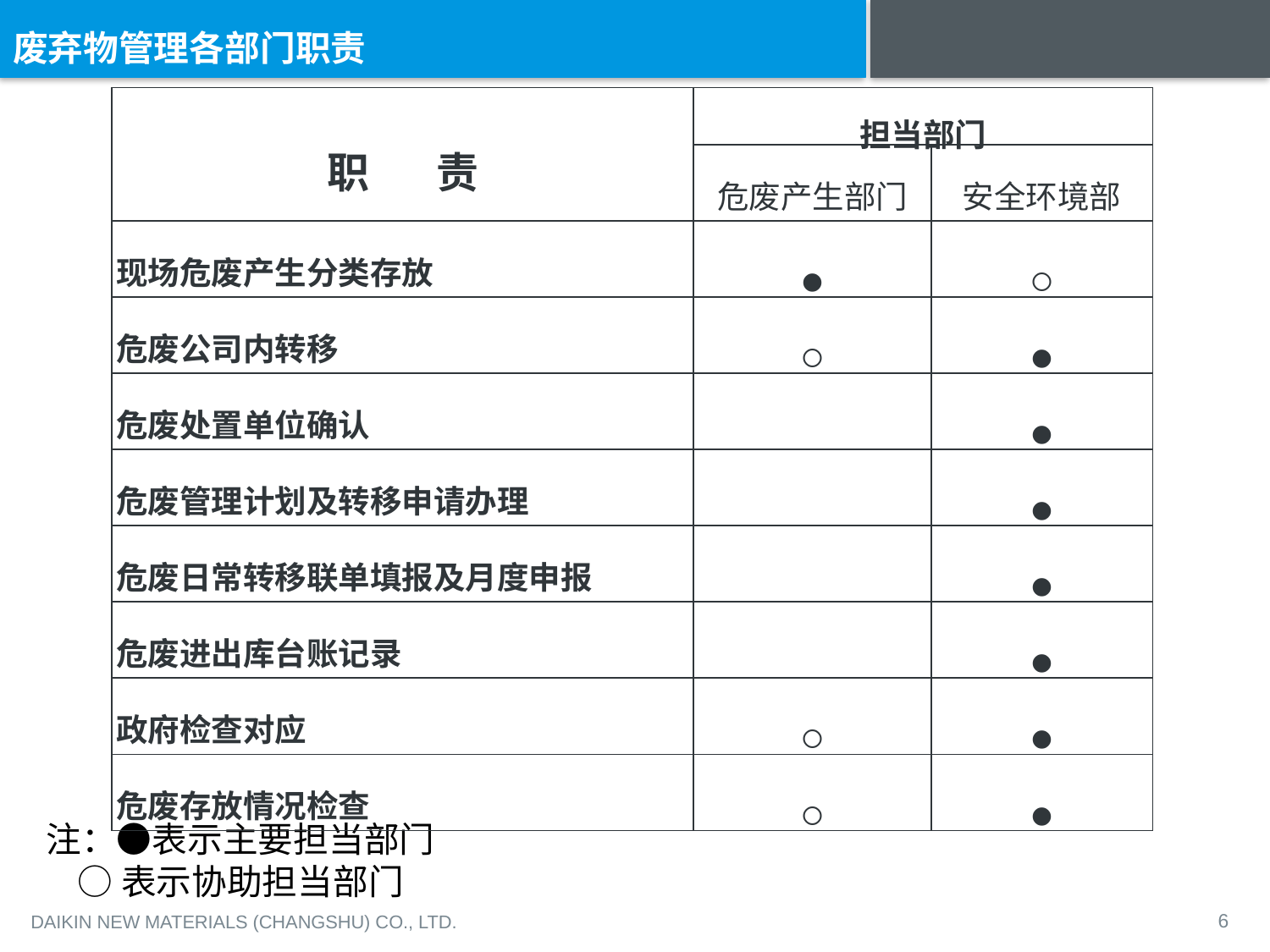

废弃物管理各部门职责
| 职 责 | 担当部门 |  |
| --- | --- | --- |
|  | 危废产生部门 | 安全环境部 |
| 现场危废产生分类存放 | ● | ○ |
| 危废公司内转移 | ○ | ● |
| 危废处置单位确认 |  | ● |
| 危废管理计划及转移申请办理 |  | ● |
| 危废日常转移联单填报及月度申报 |  | ● |
| 危废进出库台账记录 |  | ● |
| 政府检查对应 | ○ | ● |
| 危废存放情况检查 | ○ | ● |
注：●表示主要担当部门
    ○表示协助担当部门